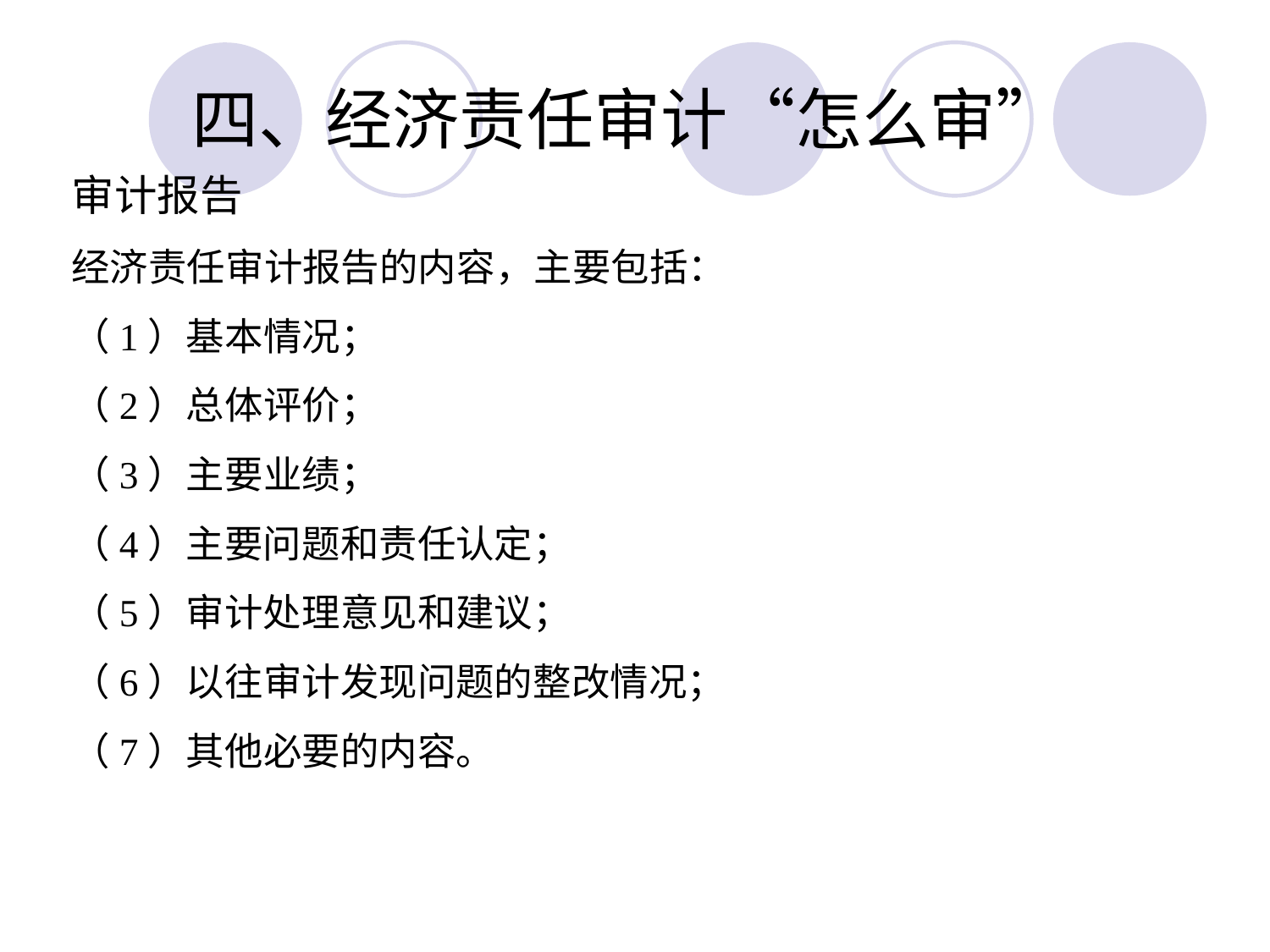

# 四、经济责任审计“怎么审”
审计报告
经济责任审计报告的内容，主要包括：
（1）基本情况；
（2）总体评价；
（3）主要业绩；
（4）主要问题和责任认定；
（5）审计处理意见和建议；
（6）以往审计发现问题的整改情况；
（7）其他必要的内容。